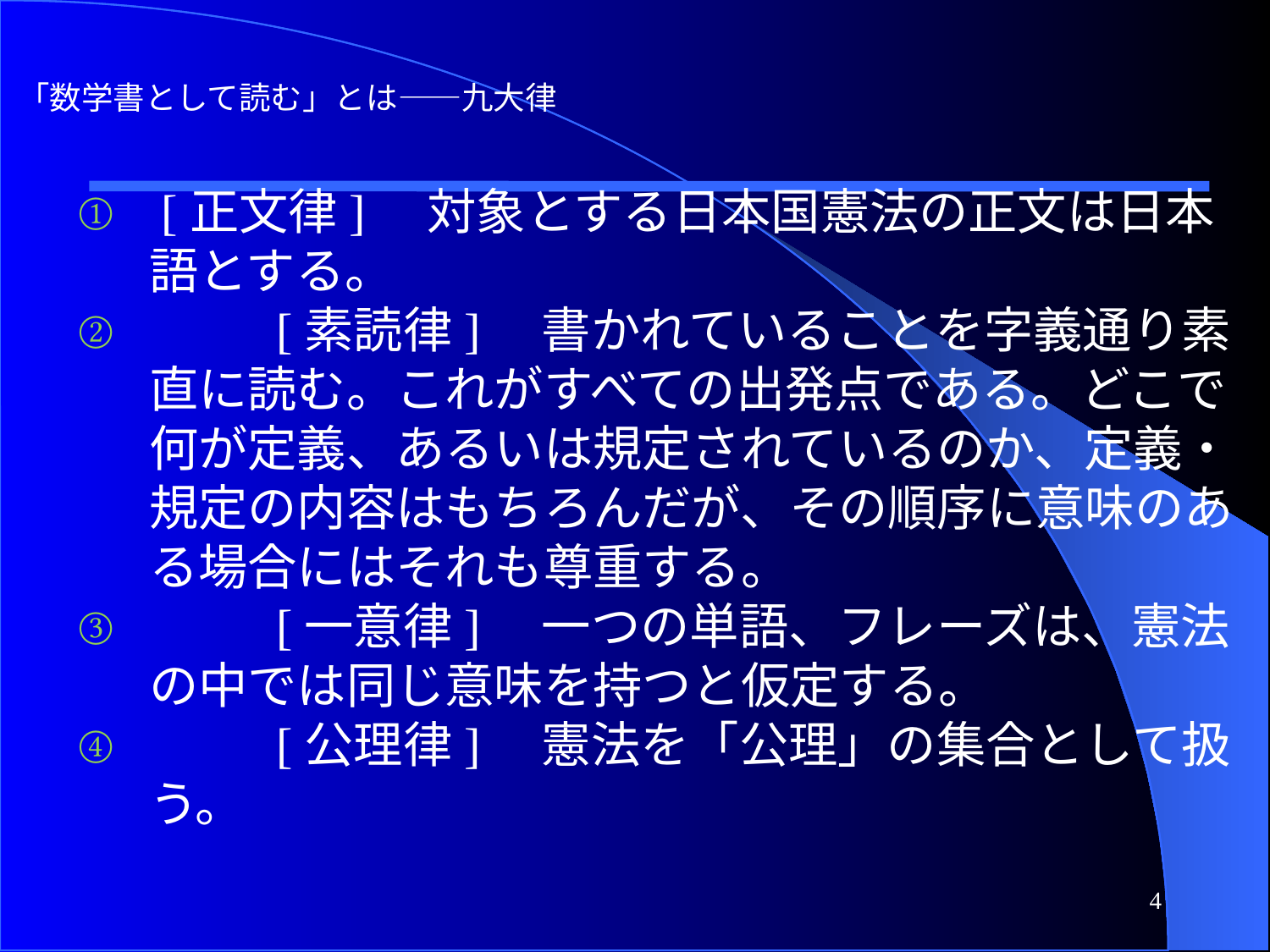

「数学書として読む」とは――九大律

 [正文律]　対象とする日本国憲法の正文は日本語とする。
	[素読律]　書かれていることを字義通り素直に読む。これがすべての出発点である。どこで何が定義、あるいは規定されているのか、定義・規定の内容はもちろんだが、その順序に意味のある場合にはそれも尊重する。
	[一意律]　一つの単語、フレーズは、憲法の中では同じ意味を持つと仮定する。
	[公理律]　憲法を「公理」の集合として扱う。

4